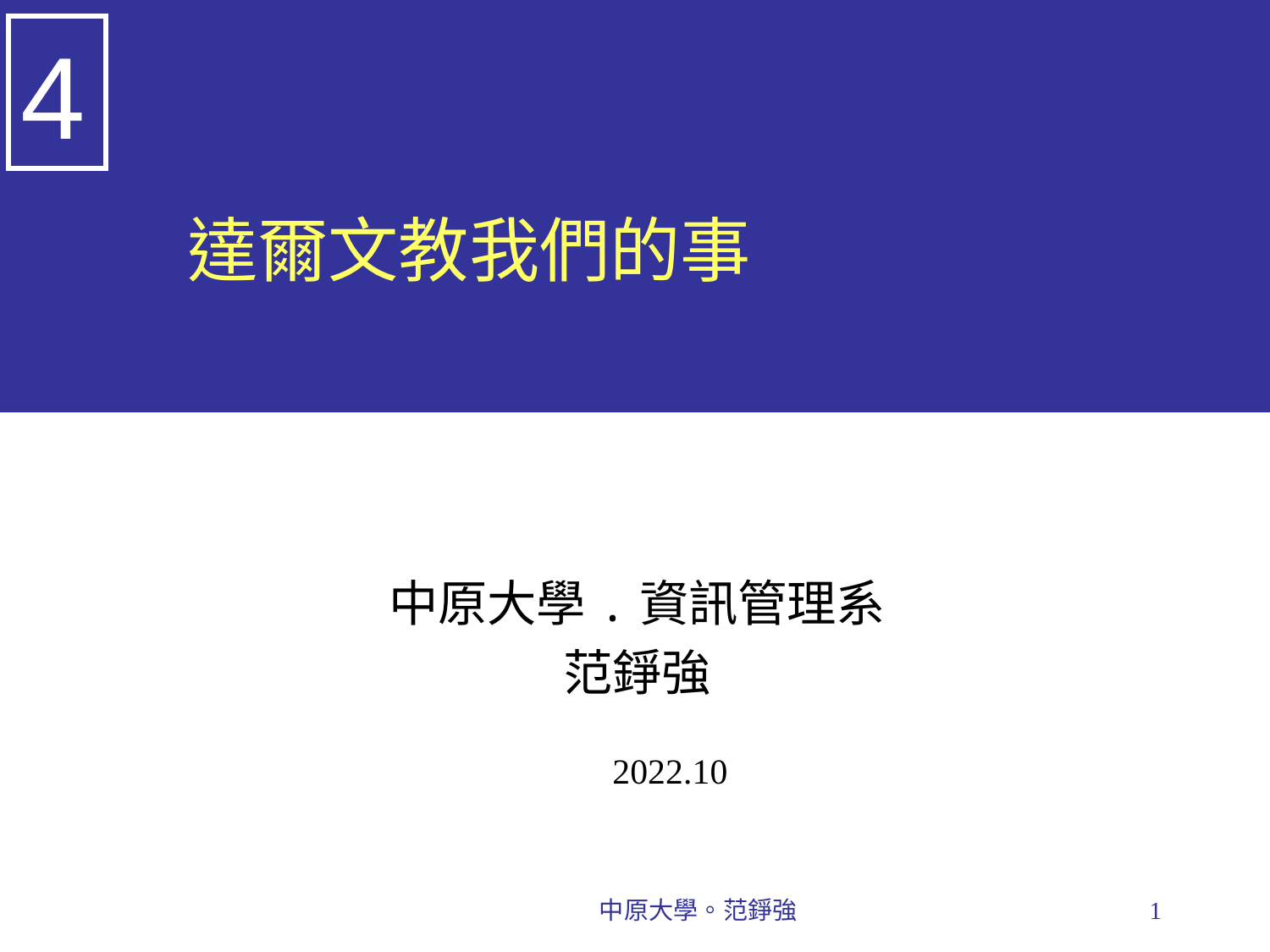

4
# 達爾文教我們的事
中原大學.資訊管理系
范錚強

2022.10
中原大學。范錚強
1